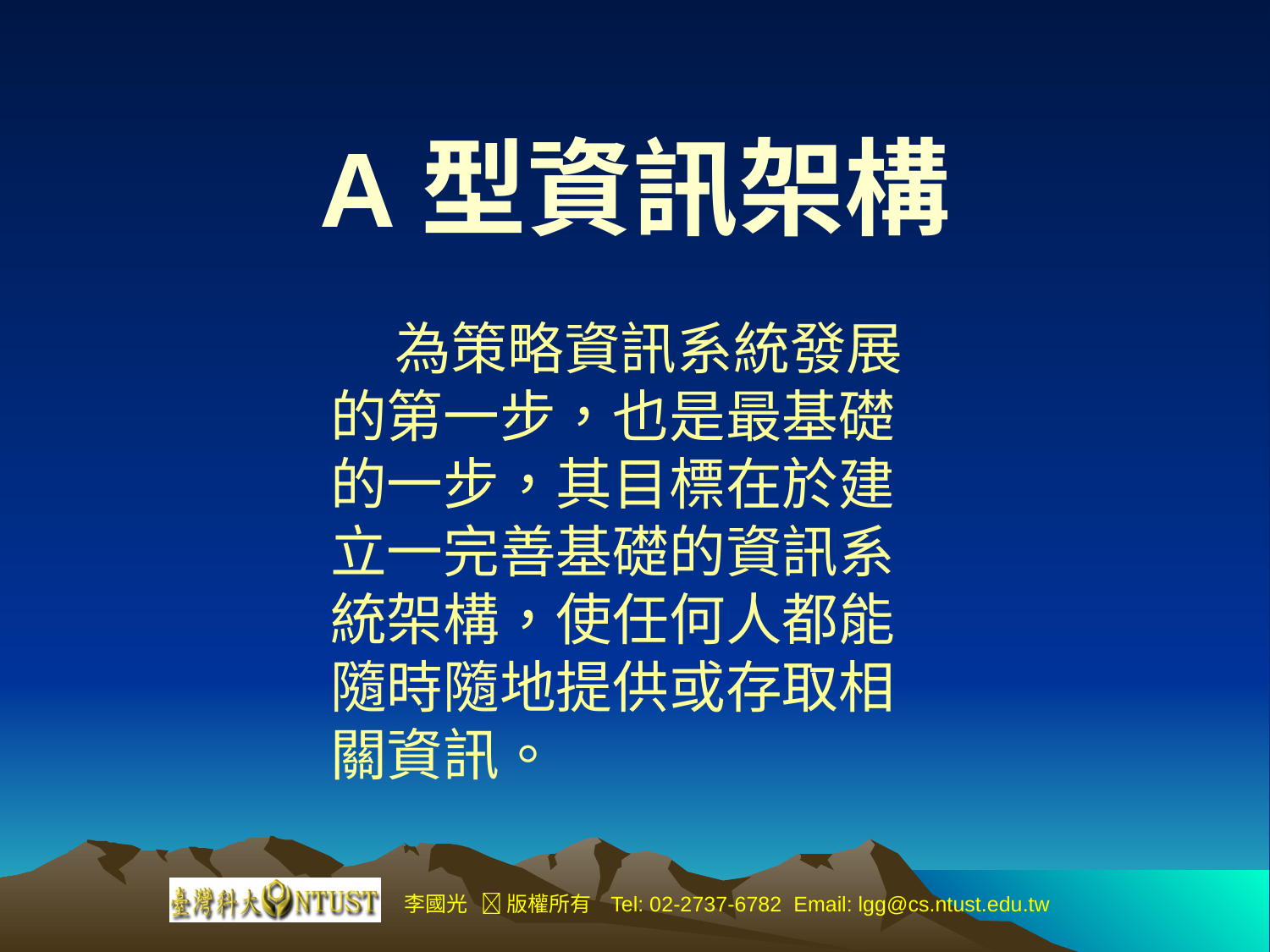

# A型資訊架構
    為策略資訊系統發展的第一步，也是最基礎的一步，其目標在於建立一完善基礎的資訊系統架構，使任何人都能隨時隨地提供或存取相關資訊。